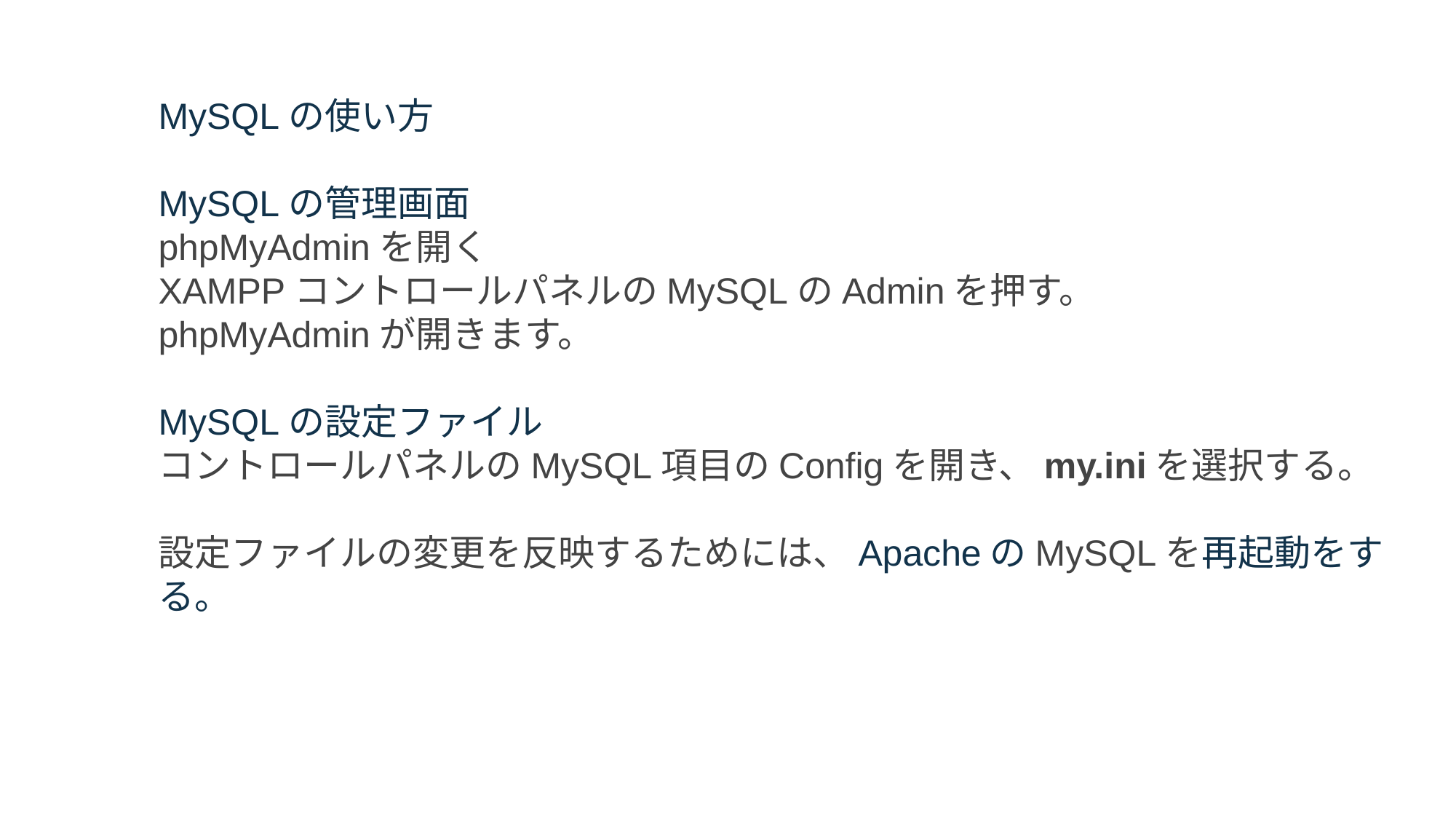

MySQLの使い方

MySQLの管理画面
phpMyAdminを開く
XAMPPコントロールパネルのMySQLのAdminを押す。
phpMyAdminが開きます。

MySQLの設定ファイル
コントロールパネルのMySQL項目のConfigを開き、my.iniを選択する。

設定ファイルの変更を反映するためには、ApacheのMySQLを再起動をする。